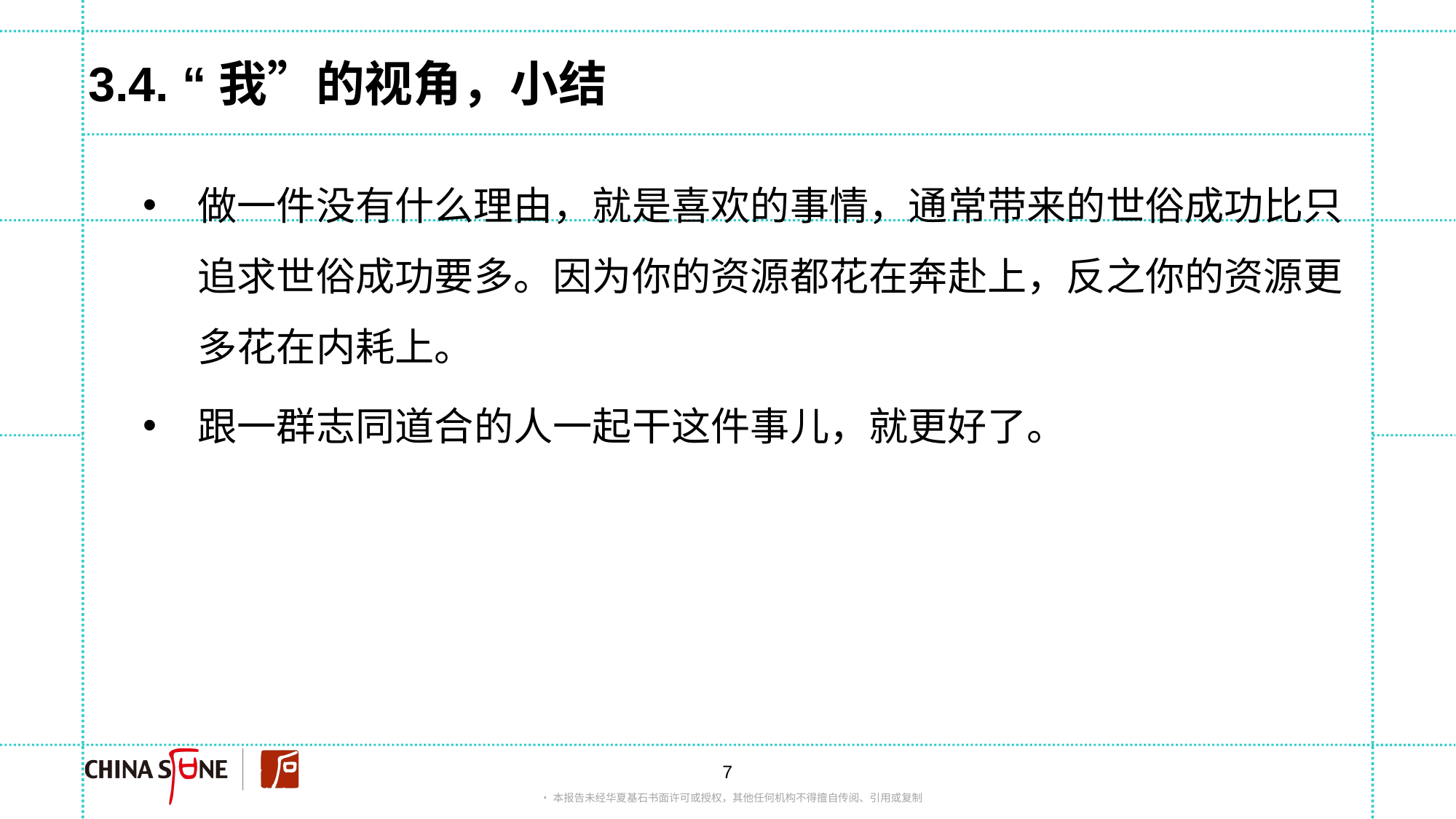

# 3.4. “我”的视角，小结
做一件没有什么理由，就是喜欢的事情，通常带来的世俗成功比只追求世俗成功要多。因为你的资源都花在奔赴上，反之你的资源更多花在内耗上。
跟一群志同道合的人一起干这件事儿，就更好了。